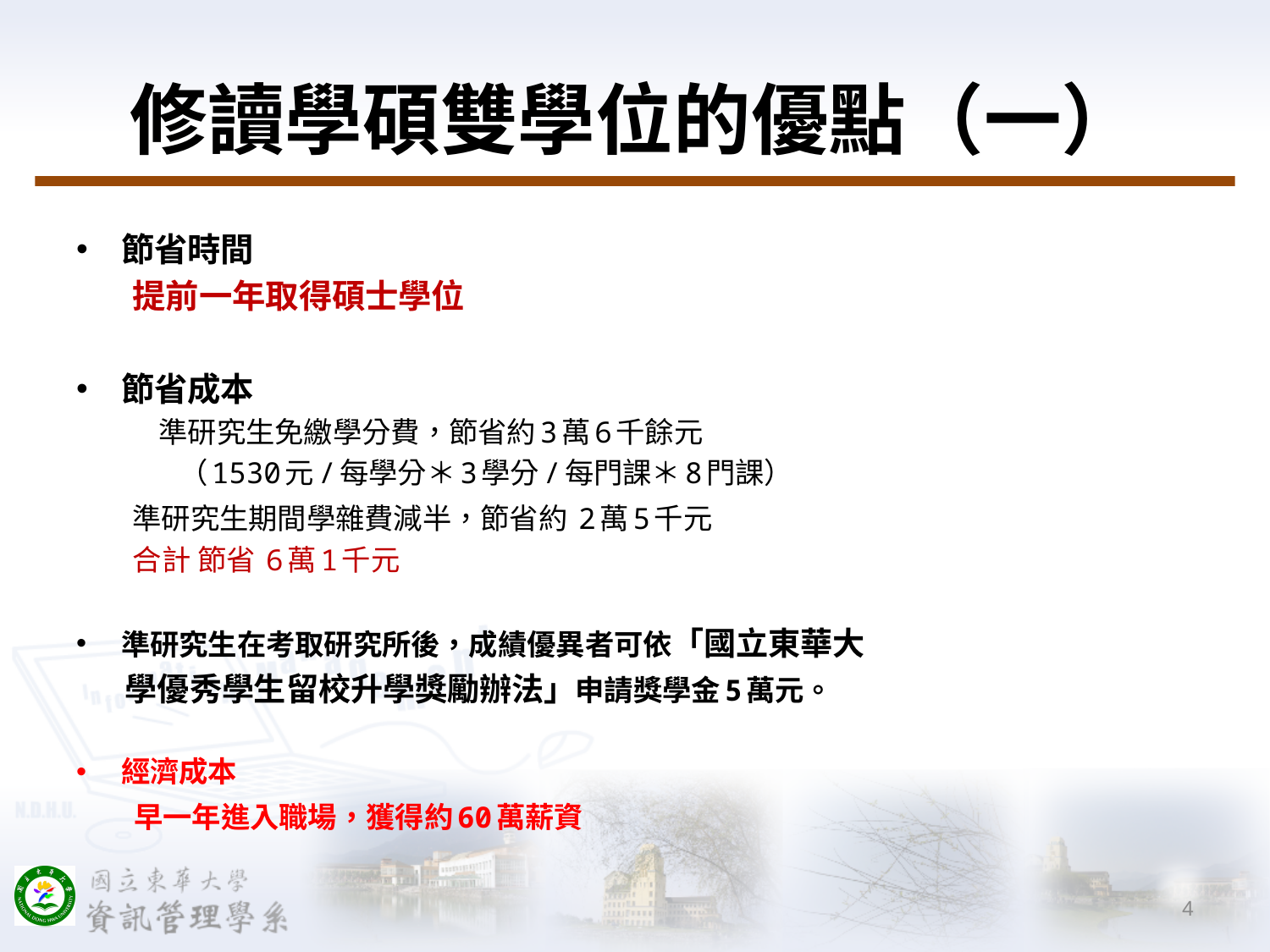

# 修讀學碩雙學位的優點（一）
節省時間
       提前一年取得碩士學位

節省成本
    準研究生免繳學分費，節省約3萬6千餘元
       （1530元/每學分＊3學分/每門課＊8門課）
       準研究生期間學雜費減半，節省約 2萬5千元
        合計 節省 6萬1千元

準研究生在考取研究所後，成績優異者可依「國立東華大
      學優秀學生留校升學獎勵辦法」申請獎學金5萬元。

經濟成本
       早一年進入職場，獲得約60萬薪資

4